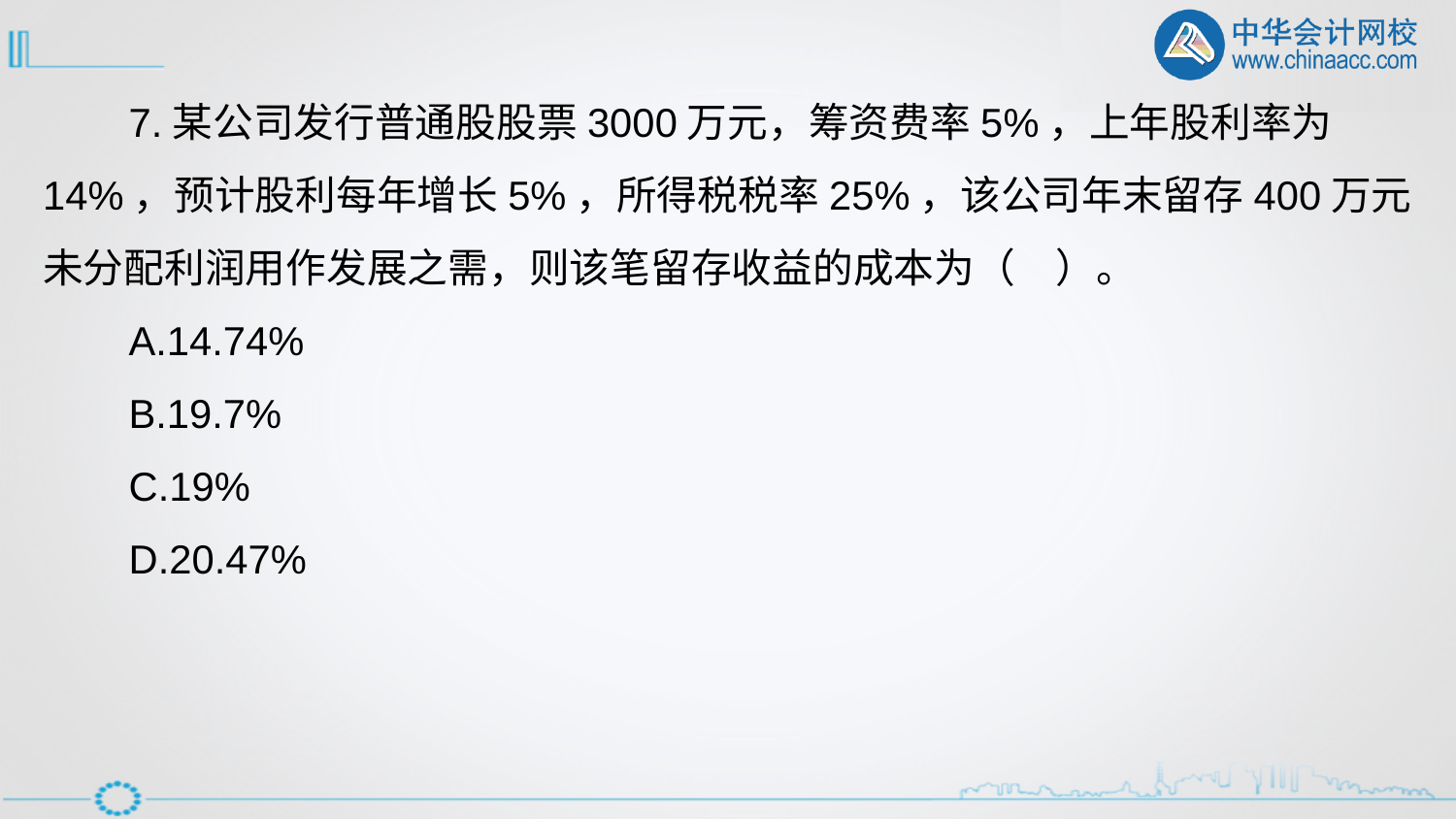

7.某公司发行普通股股票3000万元，筹资费率5%，上年股利率为14%，预计股利每年增长5%，所得税税率25%，该公司年末留存400万元未分配利润用作发展之需，则该笔留存收益的成本为（　）。
A.14.74%
B.19.7%
C.19%
D.20.47%